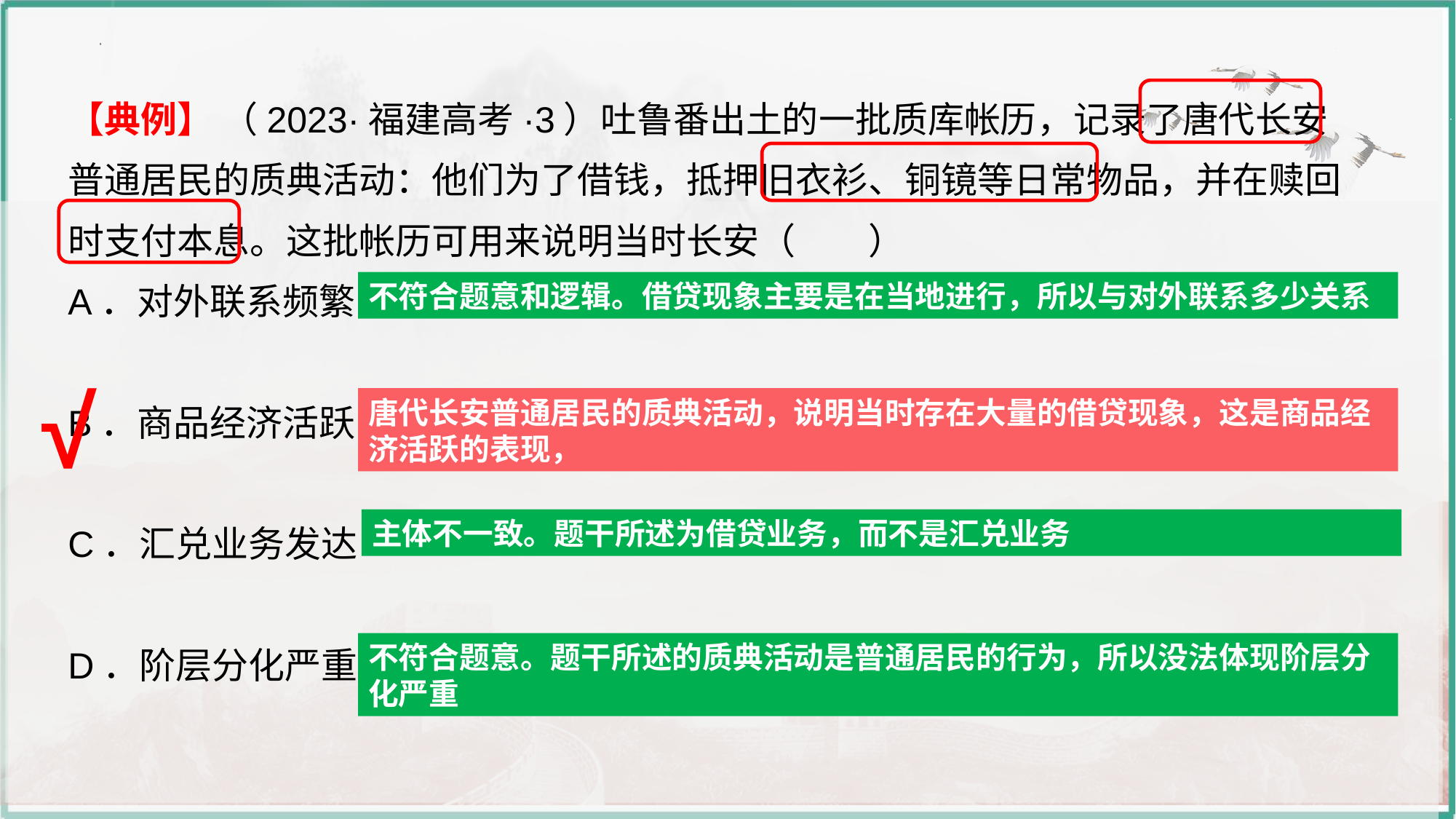

【典例】 （2023·福建高考·3）吐鲁番出土的一批质库帐历，记录了唐代长安普通居民的质典活动：他们为了借钱，抵押旧衣衫、铜镜等日常物品，并在赎回时支付本息。这批帐历可用来说明当时长安（　　）
A．对外联系频繁

B．商品经济活跃

C．汇兑业务发达

D．阶层分化严重

不符合题意和逻辑。借贷现象主要是在当地进行，所以与对外联系多少关系
√
唐代长安普通居民的质典活动，说明当时存在大量的借贷现象，这是商品经济活跃的表现，
主体不一致。题干所述为借贷业务，而不是汇兑业务
不符合题意。题干所述的质典活动是普通居民的行为，所以没法体现阶层分化严重